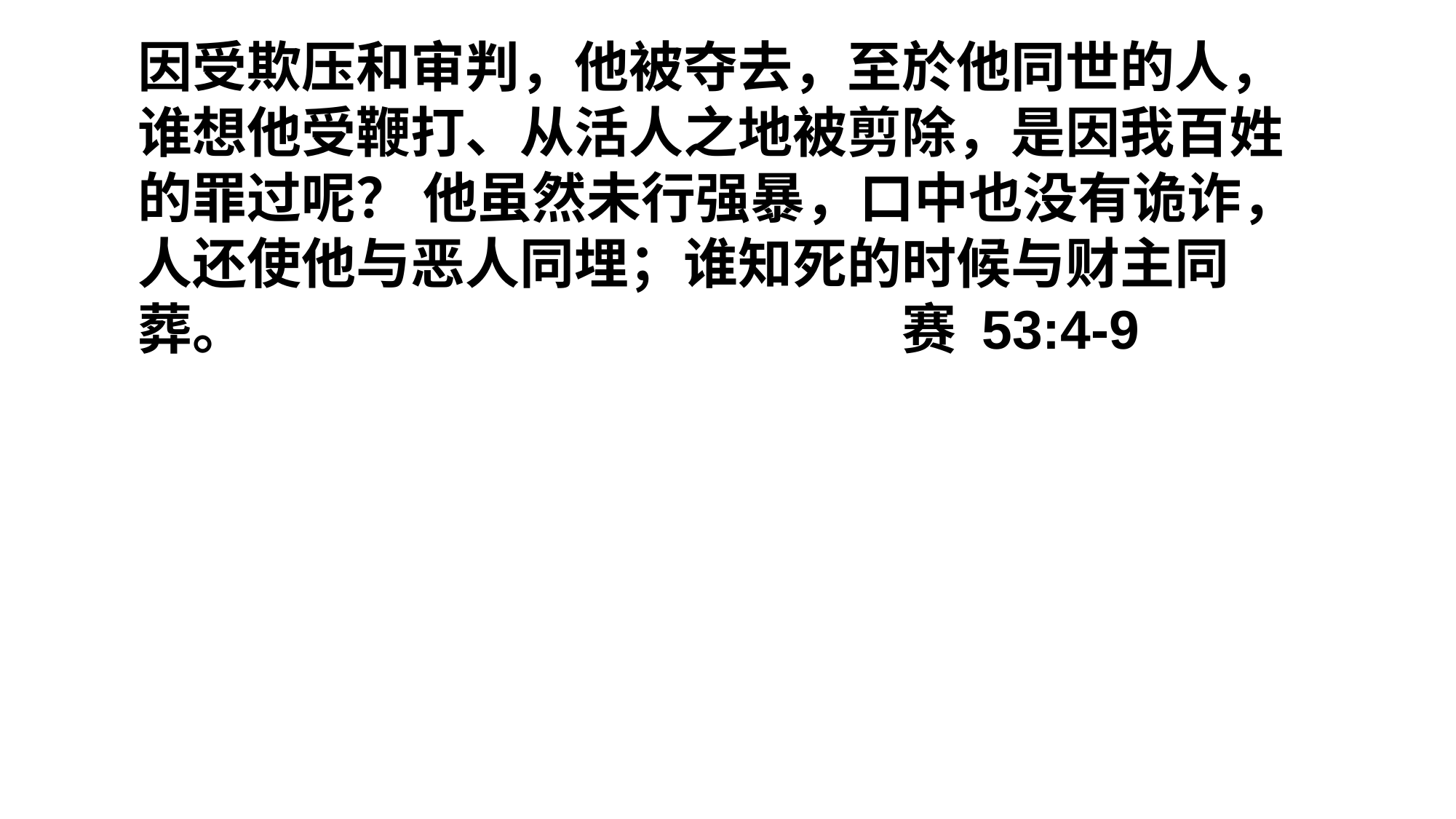

因受欺压和审判，他被夺去，至於他同世的人，谁想他受鞭打、从活人之地被剪除，是因我百姓的罪过呢？ 他虽然未行强暴，口中也没有诡诈，人还使他与恶人同埋；谁知死的时候与财主同葬。						赛 53:4-9